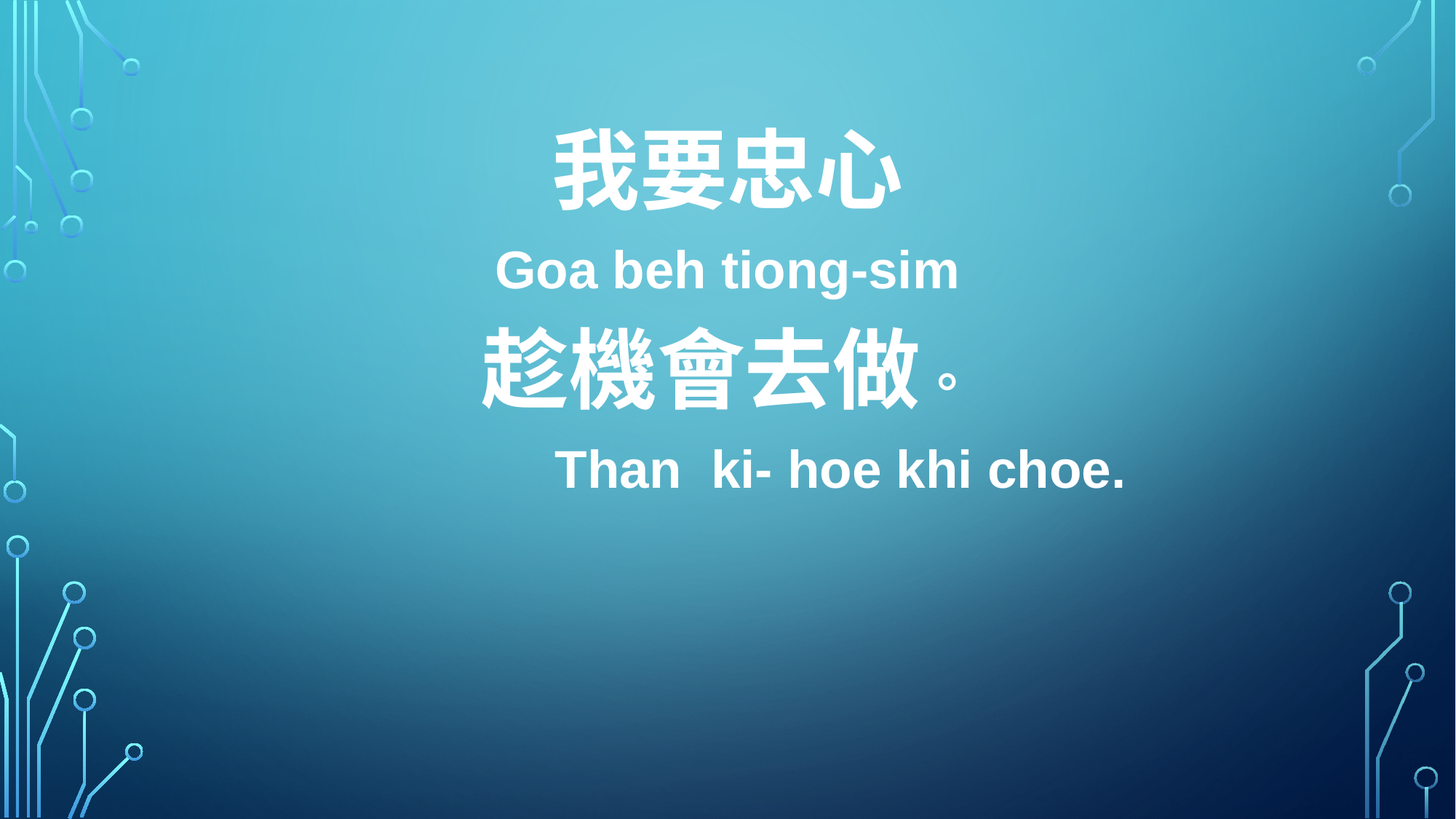

我要忠心
Goa beh tiong-sim
趁機會去做。
                           Than  ki- hoe khi choe.